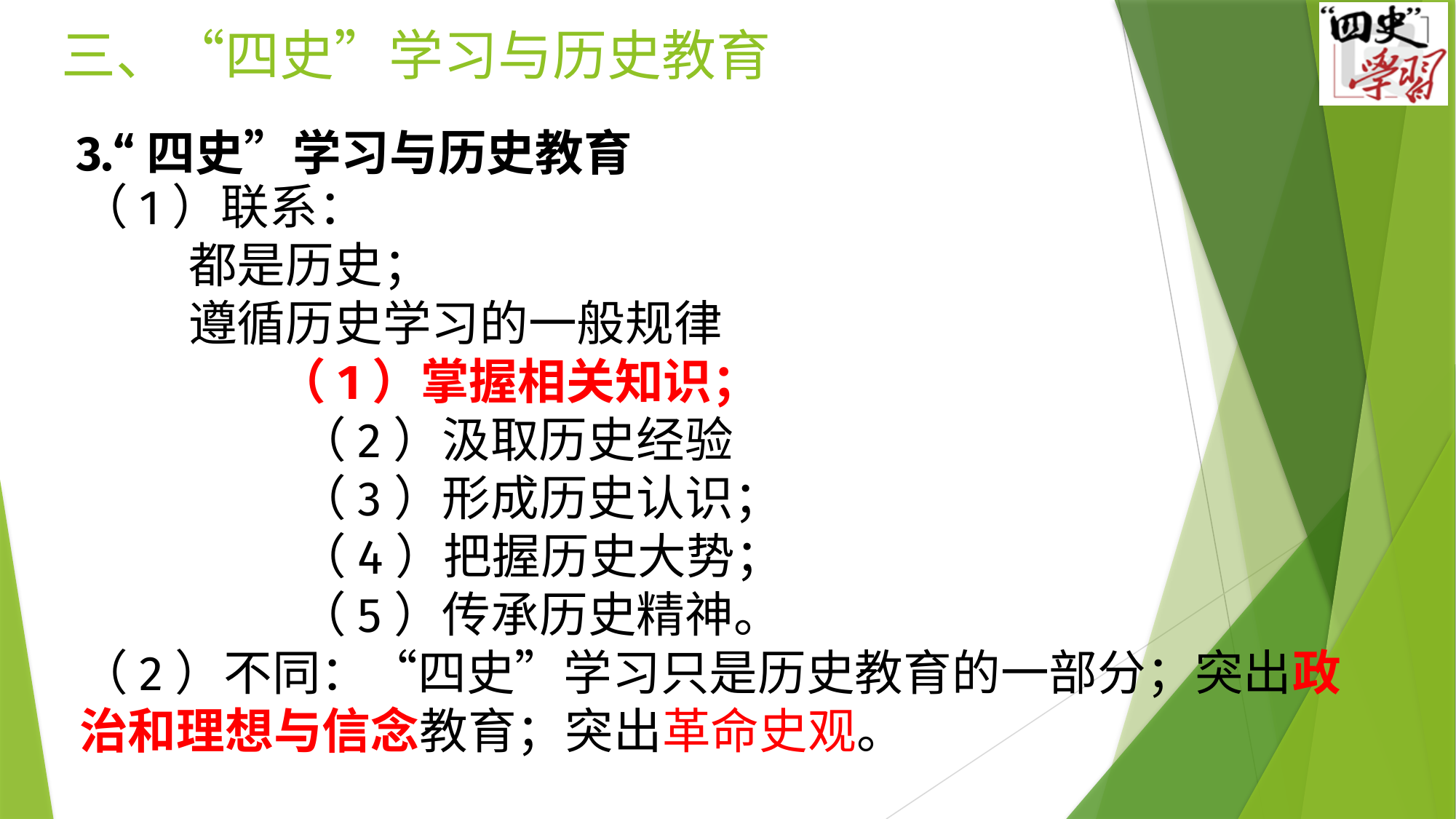

# 三、“四史”学习与历史教育
3.“四史”学习与历史教育
（1）联系：
都是历史；
遵循历史学习的一般规律
       （1）掌握相关知识；
（2）汲取历史经验
（3）形成历史认识；
（4）把握历史大势；
（5）传承历史精神。
（2）不同：“四史”学习只是历史教育的一部分；突出政治和理想与信念教育；突出革命史观。